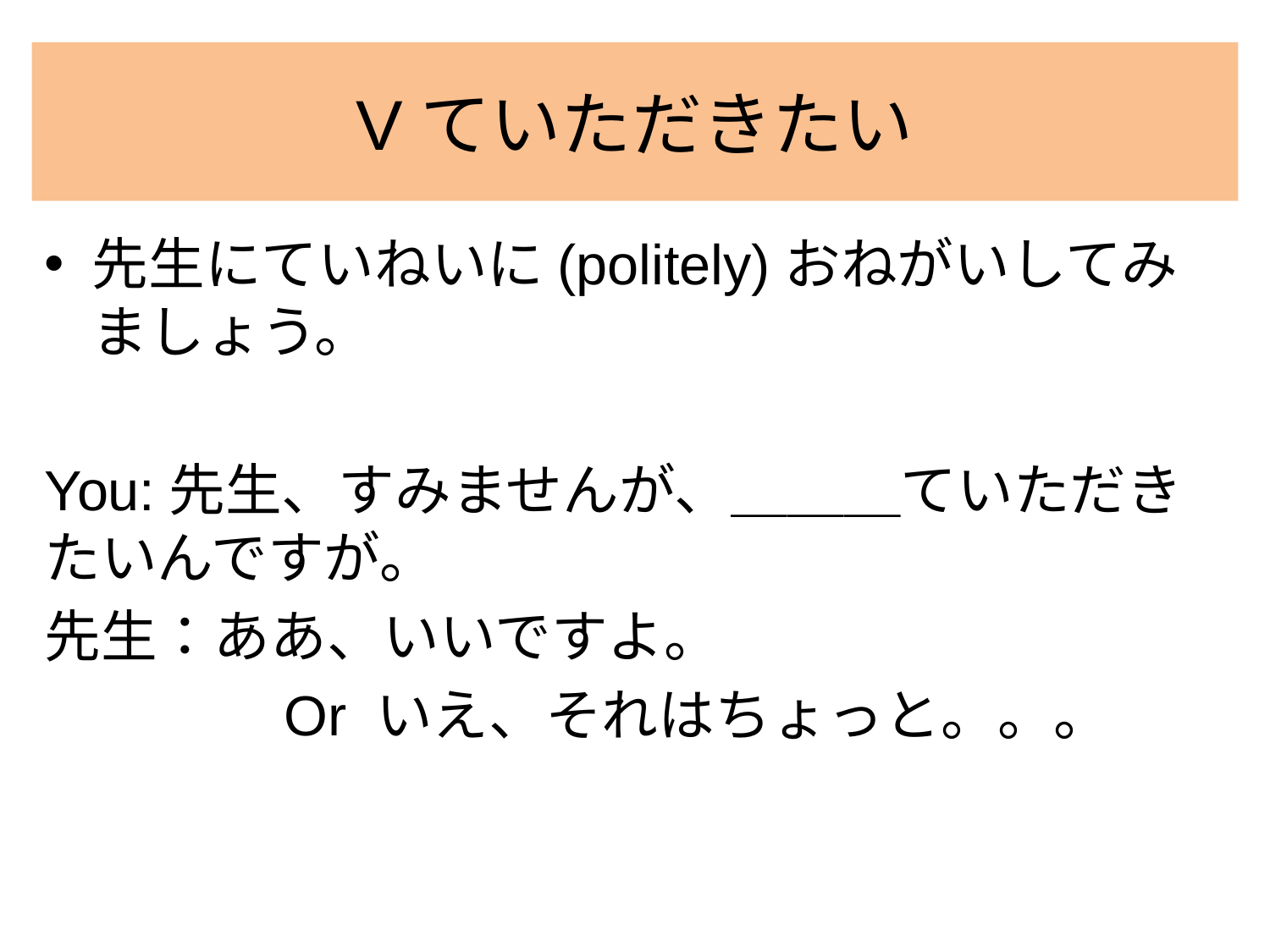

# Vていただきたい
先生にていねいに(politely)おねがいしてみましょう。

You:先生、すみませんが、＿＿＿ていただきたいんですが。
先生：ああ、いいですよ。
　　　　Or いえ、それはちょっと。。。